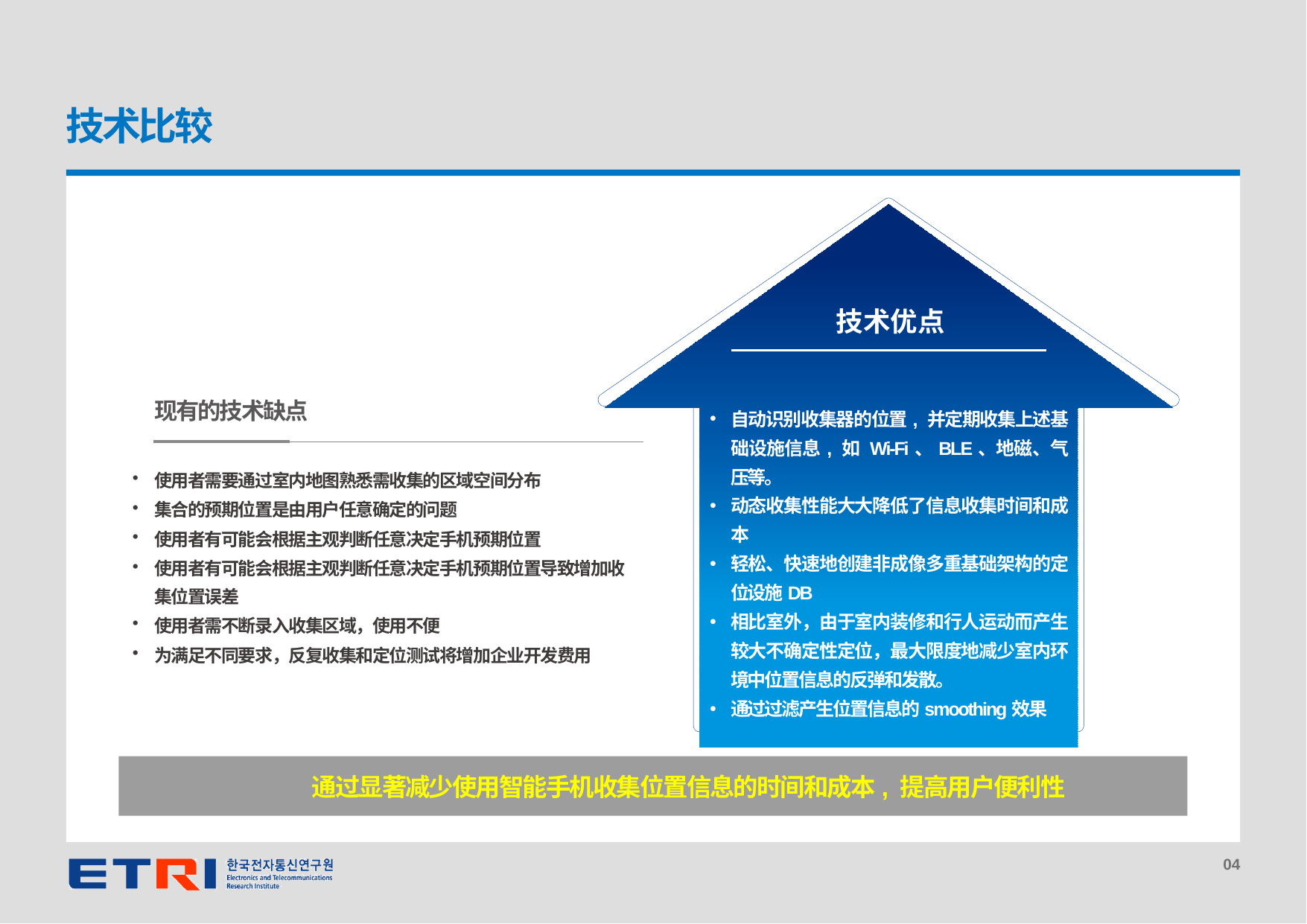

# 技术比较

技术优点

现有的技术缺点
自动识别收集器的位置, 并定期收集上述基础设施信息, 如 Wi-Fi、BLE、地磁、气压等。
动态收集性能大大降低了信息收集时间和成本
轻松、快速地创建非成像多重基础架构的定位设施DB
相比室外，由于室内装修和行人运动而产生较大不确定性定位，最大限度地减少室内环境中位置信息的反弹和发散。
通过过滤产生位置信息的smoothing效果

使用者需要通过室内地图熟悉需收集的区域空间分布
集合的预期位置是由用户任意确定的问题
使用者有可能会根据主观判断任意决定手机预期位置
使用者有可能会根据主观判断任意决定手机预期位置导致增加收集位置误差
使用者需不断录入收集区域，使用不便
为满足不同要求，反复收集和定位测试将增加企业开发费用

通过显著减少使用智能手机收集位置信息的时间和成本, 提高用户便利性
04